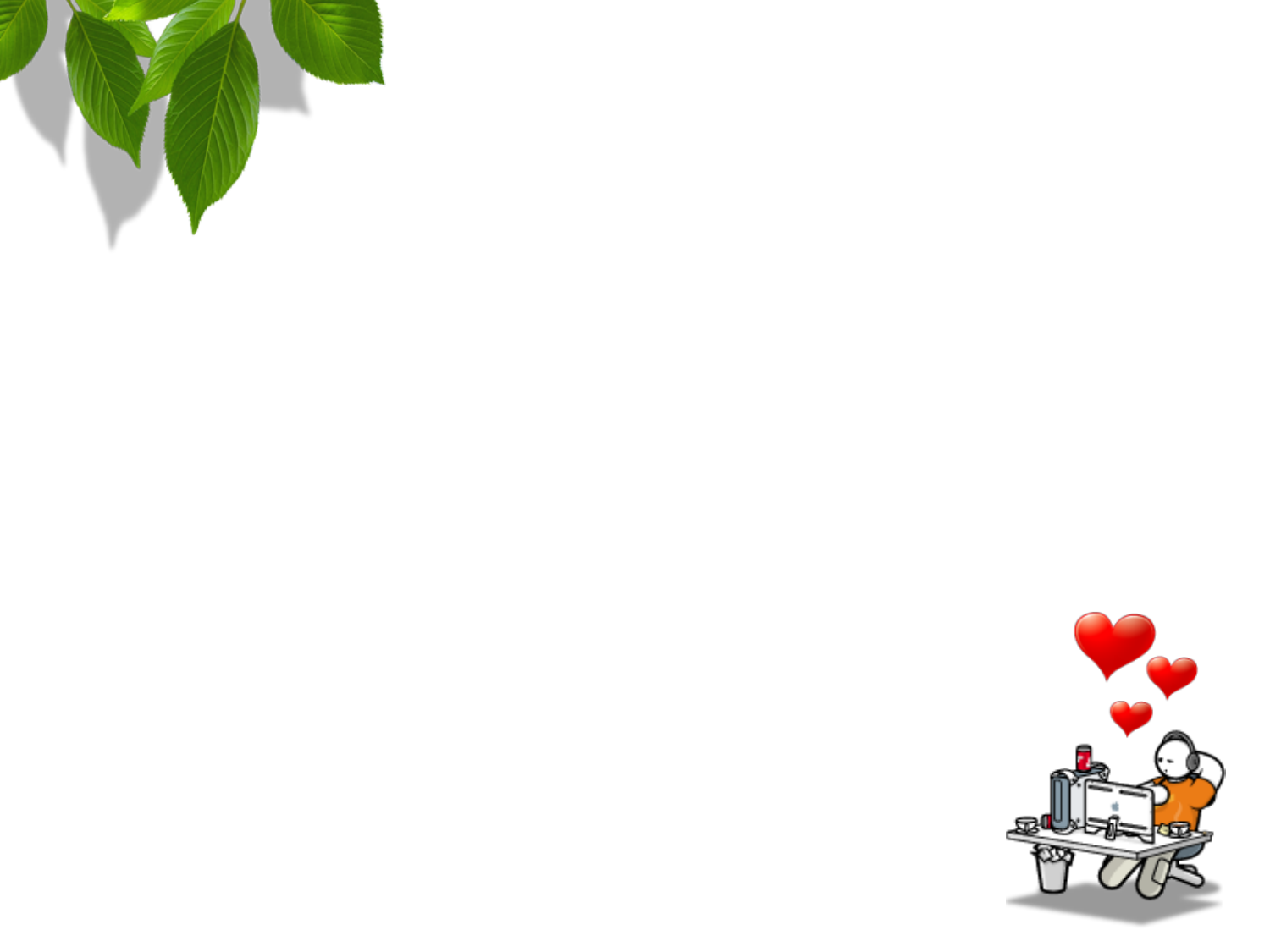

查核现状把握
患者
文化程度差异
依从性不一致
护理人员
集中宣教
频次少
个体化宣教
不到位
人力不足
忙于处置
相关专业知识缺乏
病区
手册设立
不完善
宣传板（栏）
不完善

材料
制度、流程
无更新
相关作业、规范再改造
护理质控
未落实到实处
执行
细心度
缺少
查房